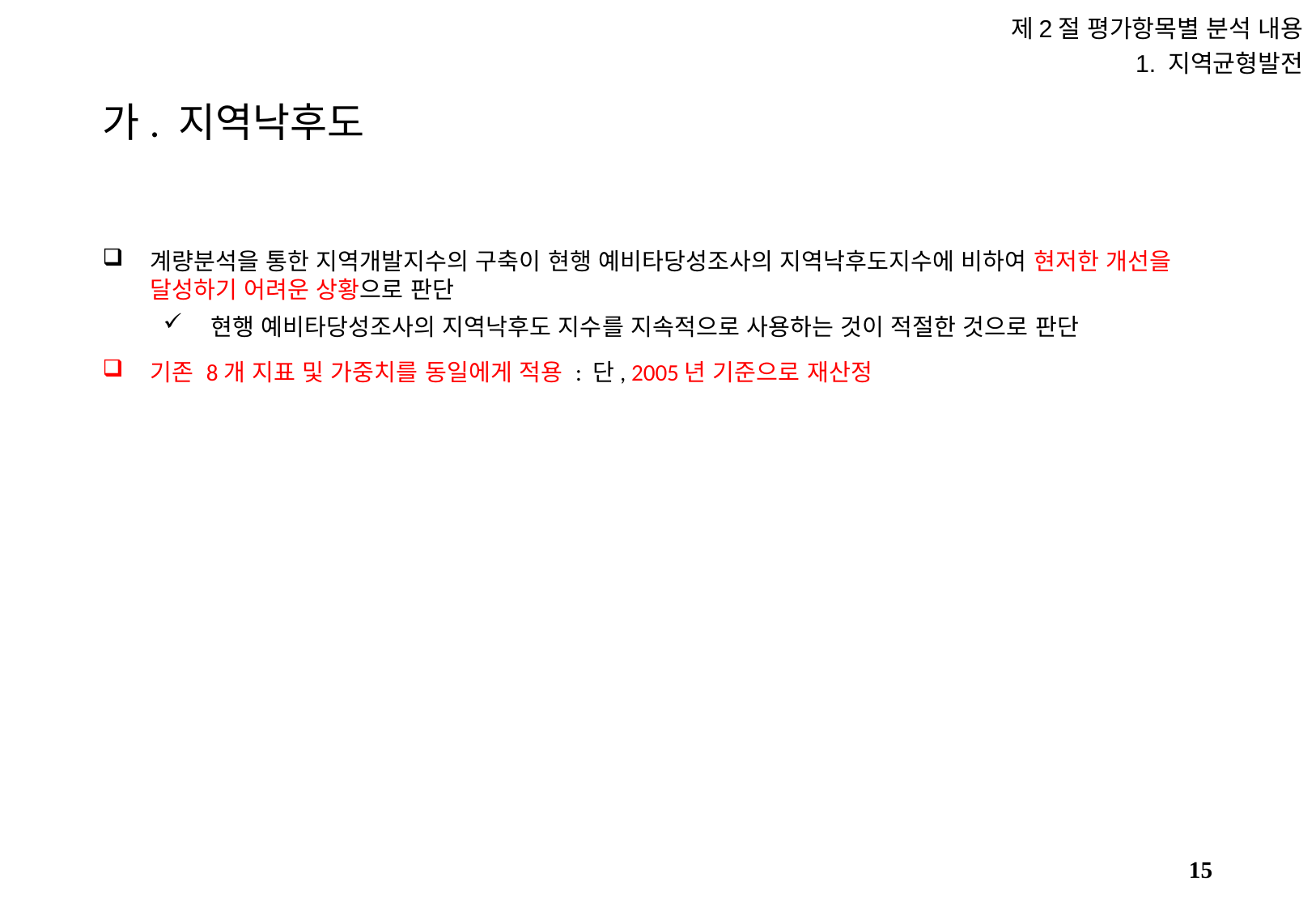

제2절 평가항목별 분석 내용
1. 지역균형발전
# 가. 지역낙후도
계량분석을 통한 지역개발지수의 구축이 현행 예비타당성조사의 지역낙후도지수에 비하여 현저한 개선을 달성하기 어려운 상황으로 판단
현행 예비타당성조사의 지역낙후도 지수를 지속적으로 사용하는 것이 적절한 것으로 판단
기존 8개 지표 및 가중치를 동일에게 적용 : 단, 2005년 기준으로 재산정

15